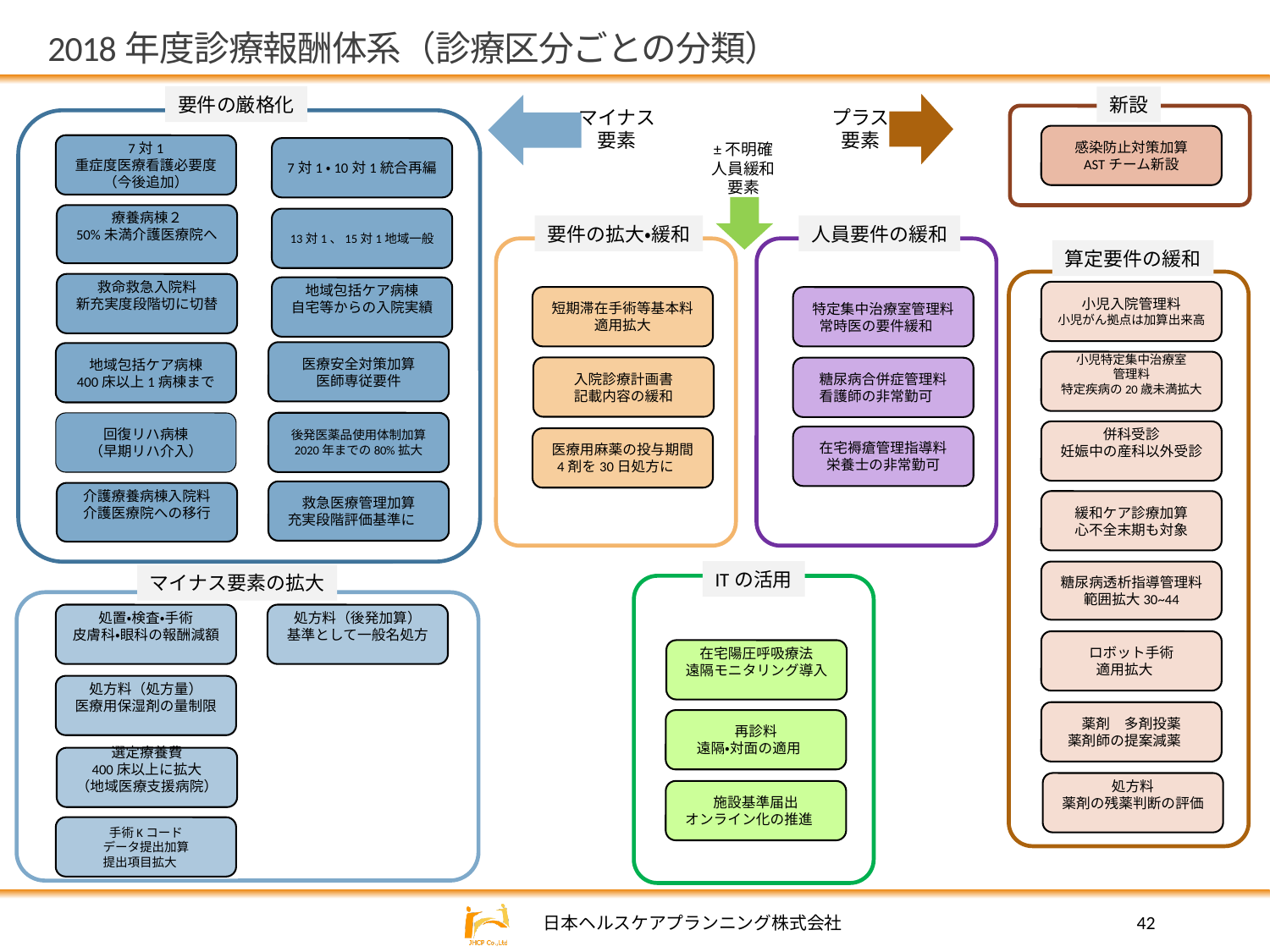

# 2018年度診療報酬体系（診療区分ごとの分類）
要件の厳格化
新設

マイナス
要素
プラス
要素

感染防止対策加算
ASTチーム新設
±不明確
人員緩和
要素
7対1
重症度医療看護必要度
（今後追加）
7対1・10対1統合再編

療養病棟２
50%未満介護医療院へ

13対1、15対1地域一般
要件の拡大・緩和
人員要件の緩和

算定要件の緩和

救命救急入院料
新充実度段階切に切替
地域包括ケア病棟
自宅等からの入院実績
小児入院管理料
小児がん拠点は加算出来高
短期滞在手術等基本料
適用拡大
特定集中治療室管理料
常時医の要件緩和
医療安全対策加算
医師専従要件
地域包括ケア病棟
400床以上1病棟まで
小児特定集中治療室
管理料
特定疾病の20歳未満拡大
入院診療計画書
記載内容の緩和
糖尿病合併症管理料
看護師の非常勤可
後発医薬品使用体制加算
2020年までの80%拡大
回復リハ病棟
（早期リハ介入）
併科受診
妊娠中の産科以外受診
在宅褥瘡管理指導料
栄養士の非常勤可
医療用麻薬の投与期間
4剤を30日処方に
救急医療管理加算
充実段階評価基準に
介護療養病棟入院料
介護医療院への移行

緩和ケア診療加算
心不全末期も対象
ITの活用
糖尿病透析指導管理料
範囲拡大30~44
マイナス要素の拡大

処置・検査・手術
皮膚科・眼科の報酬減額
処方料（後発加算）
基準として一般名処方
ロボット手術
適用拡大
在宅陽圧呼吸療法
遠隔モニタリング導入
処方料（処方量）
医療用保湿剤の量制限
薬剤　多剤投薬
薬剤師の提案減薬
再診料
遠隔・対面の適用
選定療養費
400床以上に拡大
（地域医療支援病院）
処方料
薬剤の残薬判断の評価
施設基準届出
オンライン化の推進
手術Kコード
データ提出加算
提出項目拡大
42